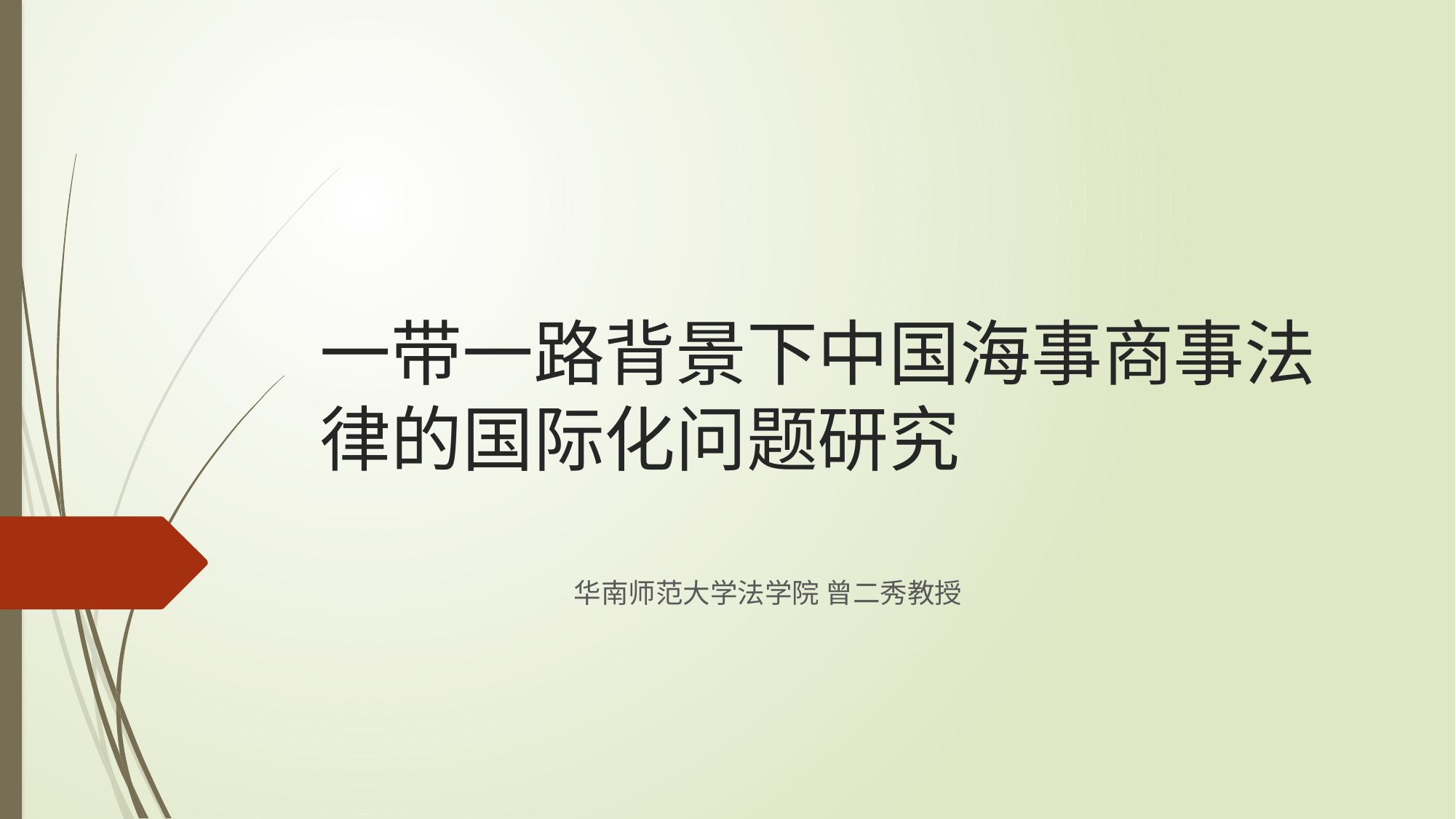

# 一带一路背景下中国海事商事法律的国际化问题研究
                                        华南师范大学法学院 曾二秀教授